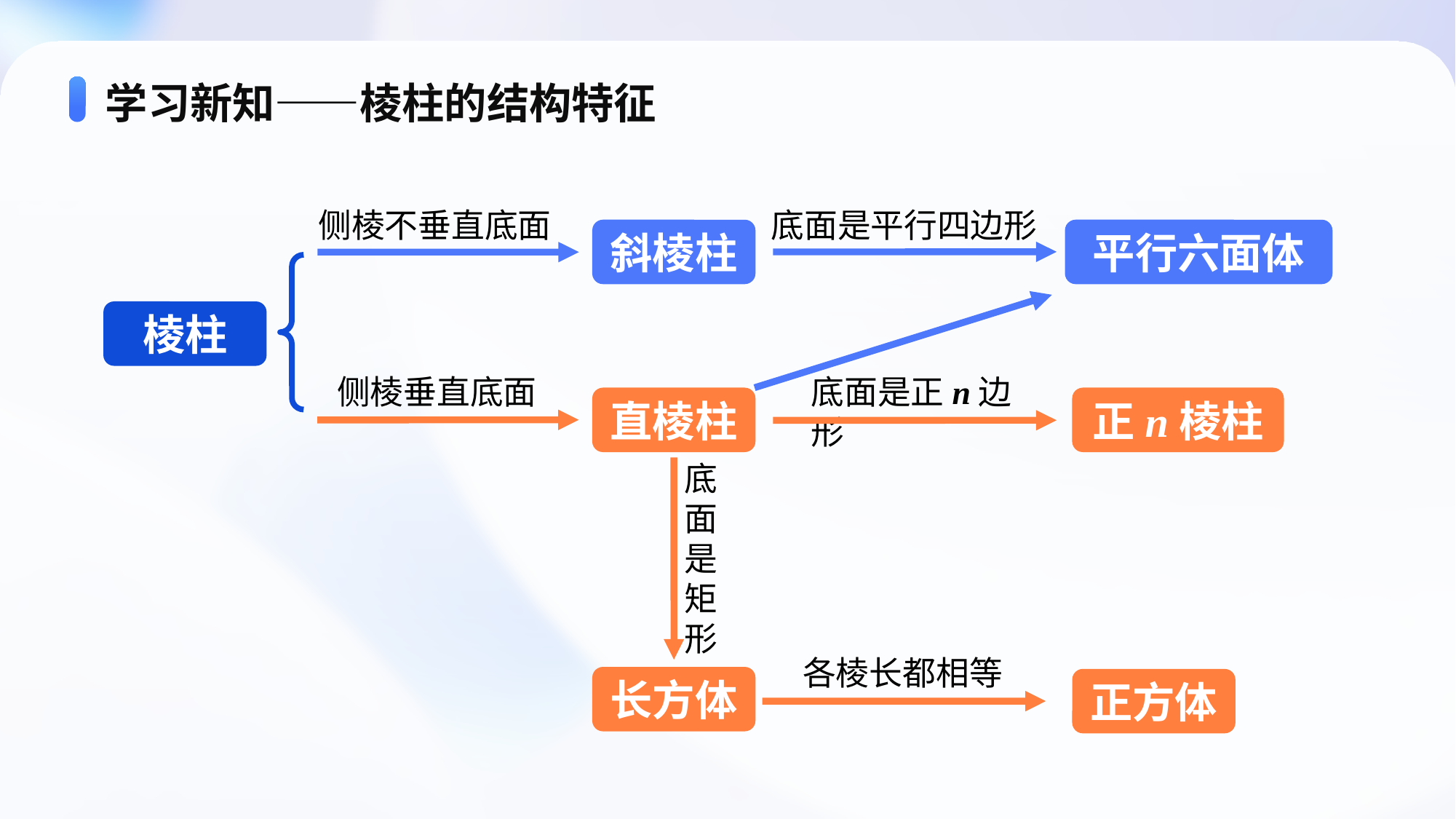

# 学习新知——棱柱的结构特征
底面是平行四边形
侧棱不垂直底面
斜棱柱
平行六面体

棱柱
侧棱垂直底面
底面是正n边形
直棱柱
正n棱柱
底面是矩形
各棱长都相等
长方体
正方体